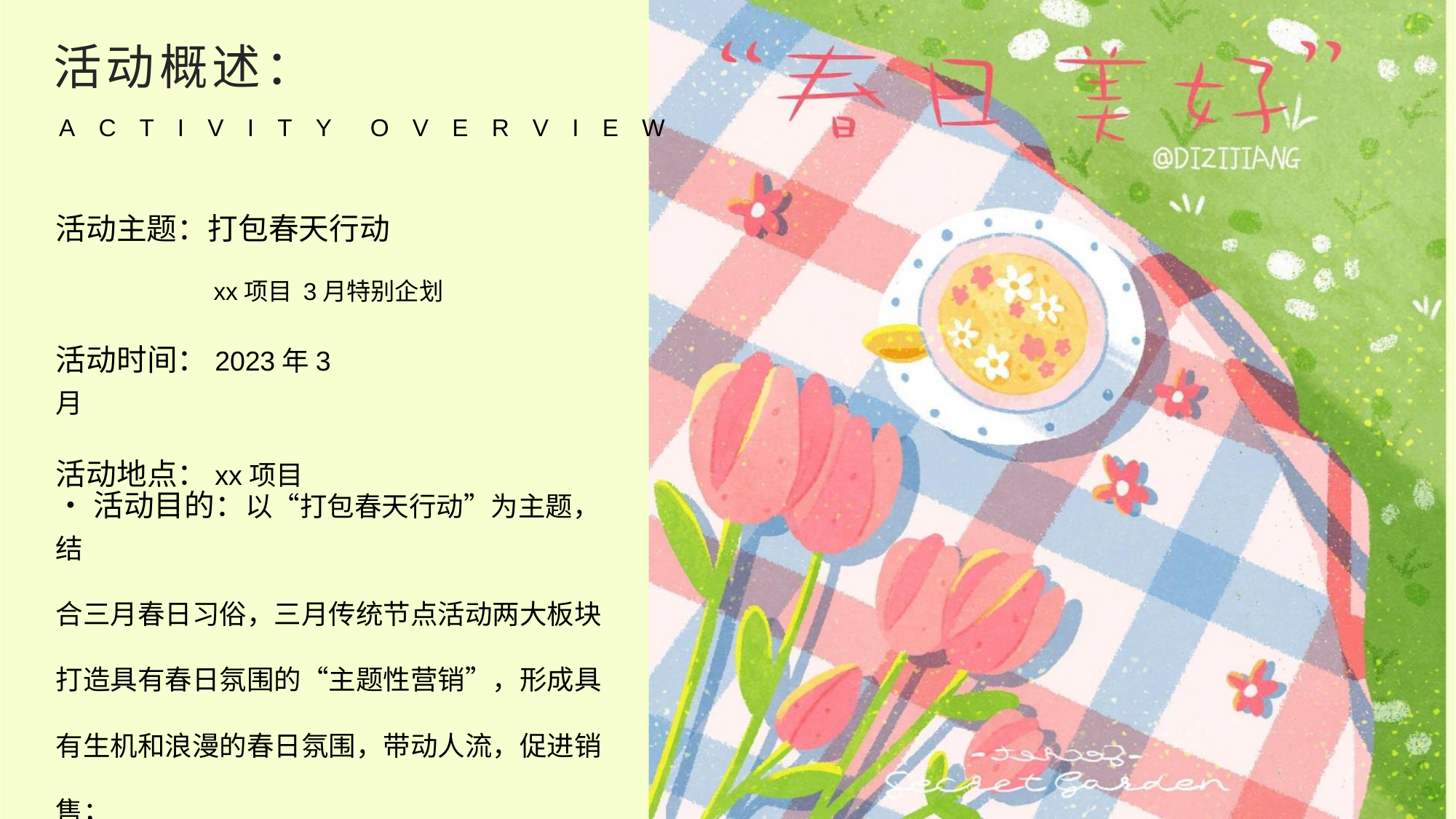

活动概述：
A C T I V I T Y
O V E R V I E W
活动主题：打包春天行动
xx项目 3月特别企划
活动时间：2023年3月
活动地点：xx项目
•活动目的：以“打包春天行动”为主题，结
合三月春日习俗，三月传统节点活动两大板块
打造具有春日氛围的“主题性营销”，形成具
有生机和浪漫的春日氛围，带动人流，促进销
售；